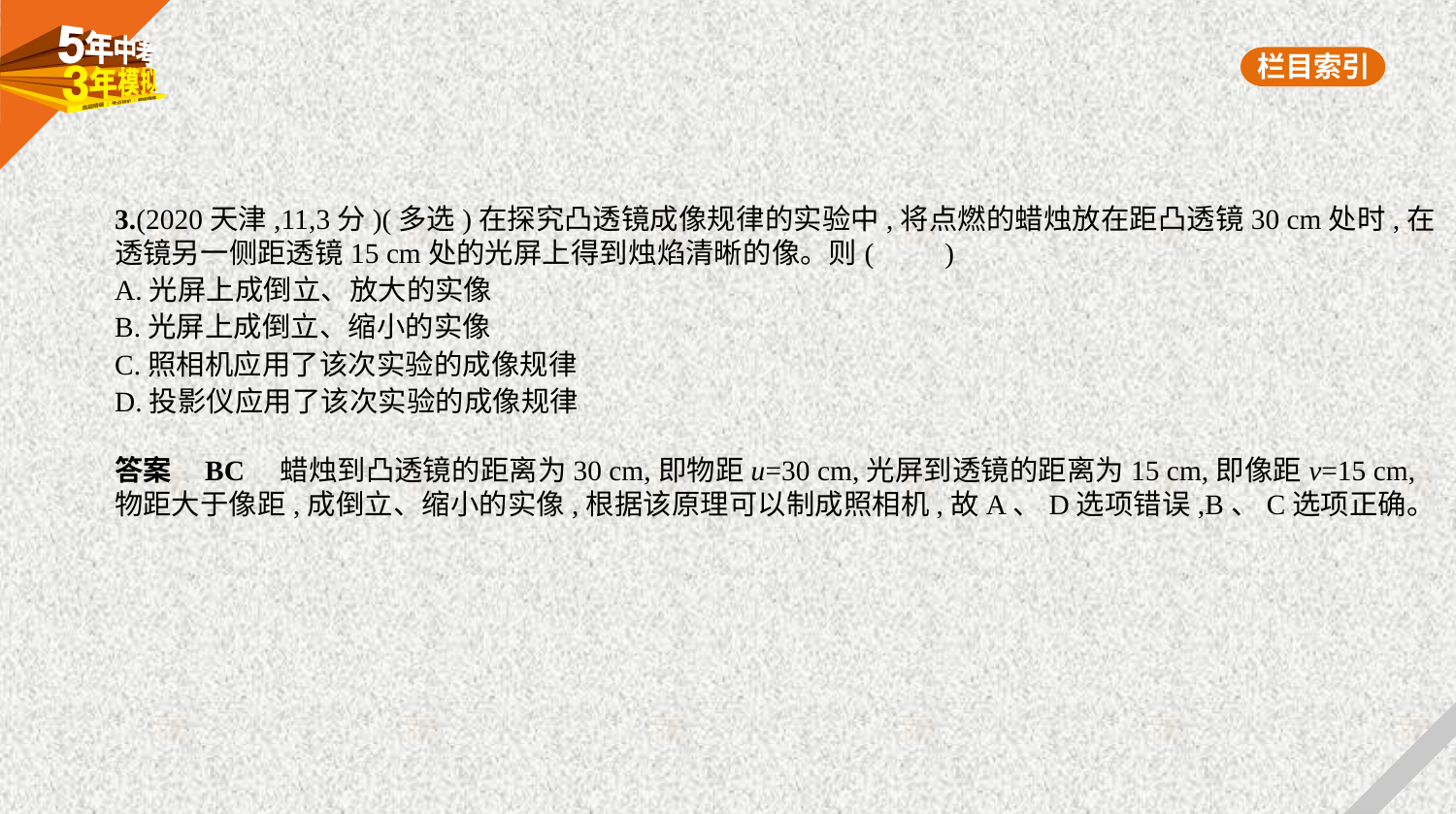

3.(2020天津,11,3分)(多选)在探究凸透镜成像规律的实验中,将点燃的蜡烛放在距凸透镜30 cm处时,在
透镜另一侧距透镜15 cm处的光屏上得到烛焰清晰的像。则(　　)
A.光屏上成倒立、放大的实像
B.光屏上成倒立、缩小的实像
C.照相机应用了该次实验的成像规律
D.投影仪应用了该次实验的成像规律
答案    BC　蜡烛到凸透镜的距离为30 cm,即物距u=30 cm,光屏到透镜的距离为15 cm,即像距v=15 cm,
物距大于像距,成倒立、缩小的实像,根据该原理可以制成照相机,故A、D选项错误,B、C选项正确。